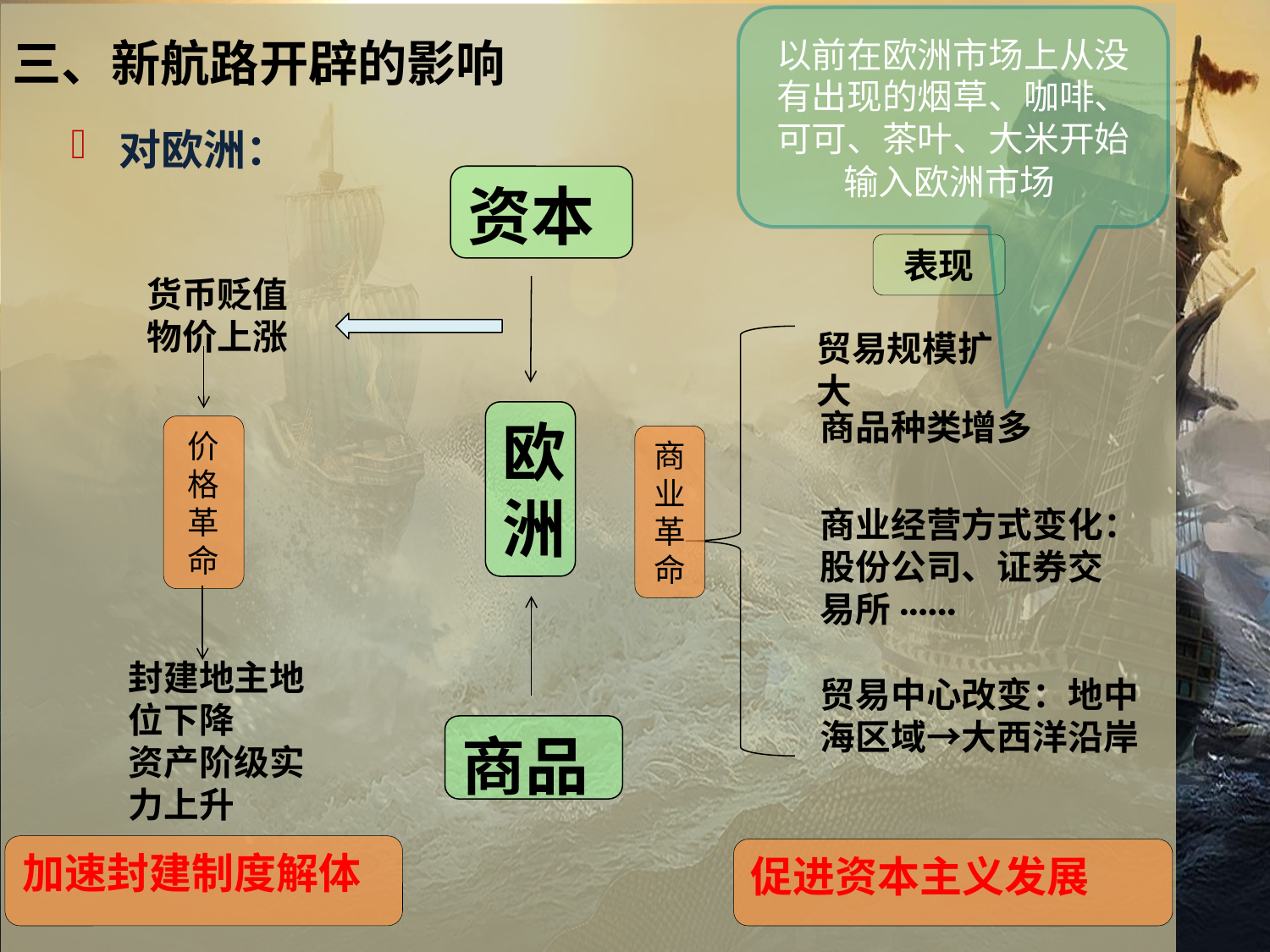

以前在欧洲市场上从没有出现的烟草、咖啡、可可、茶叶、大米开始输入欧洲市场
三、新航路开辟的影响
对欧洲：
资本
表现
货币贬值物价上涨

贸易规模扩大

商品种类增多
欧洲
价
格
革
命
商
业
革
命
商业经营方式变化：股份公司、证券交易所······
封建地主地位下降
资产阶级实力上升
贸易中心改变：地中海区域→大西洋沿岸
商品
加速封建制度解体
促进资本主义发展